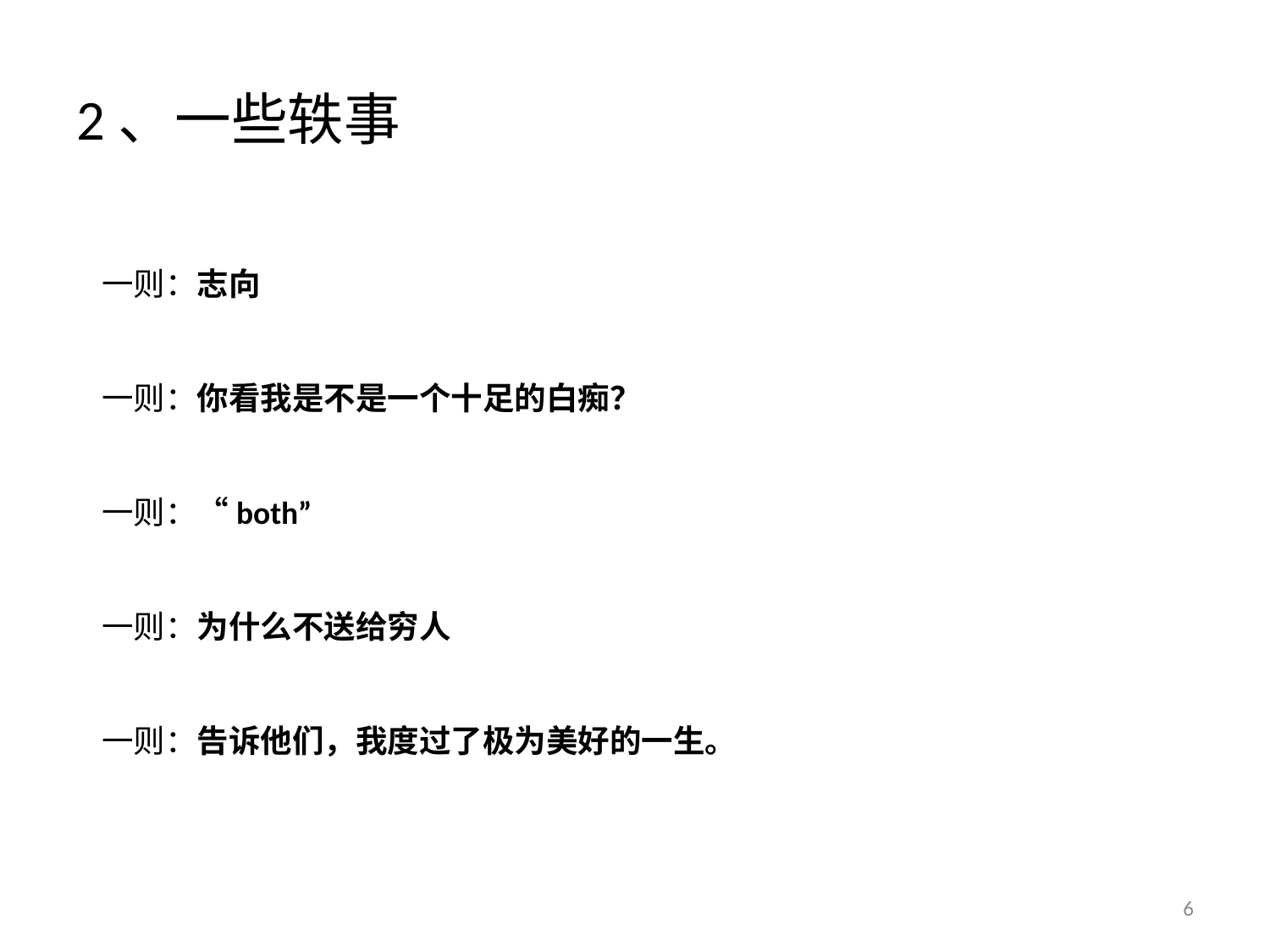

# 2、一些轶事
一则：志向

一则：你看我是不是一个十足的白痴？

一则：“both”

一则：为什么不送给穷人

一则：告诉他们，我度过了极为美好的一生。
6